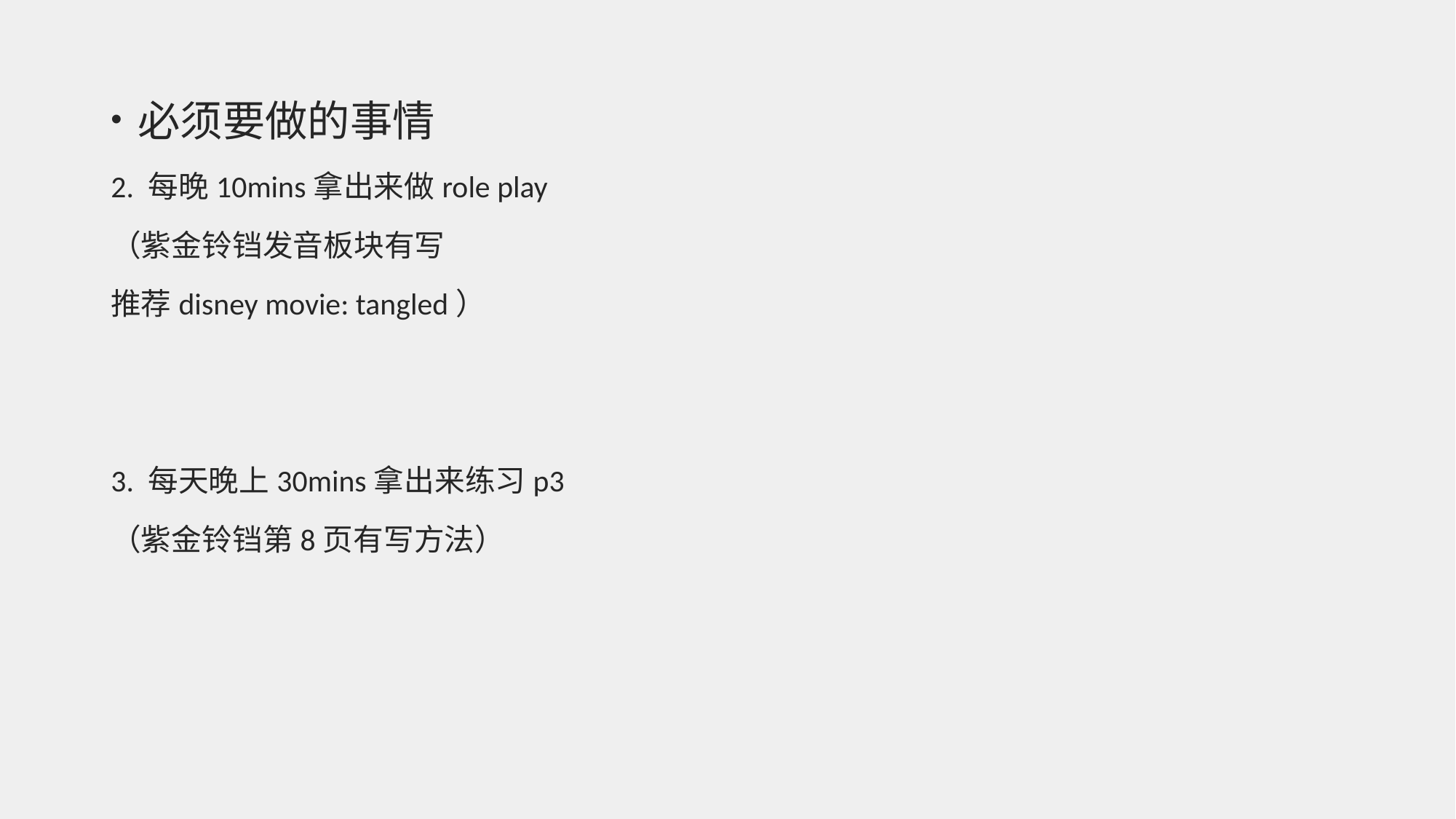

必须要做的事情
2. 每晚10mins拿出来做role play
（紫金铃铛发音板块有写
推荐disney movie: tangled）

3. 每天晚上30mins拿出来练习p3
（紫金铃铛第8页有写方法）